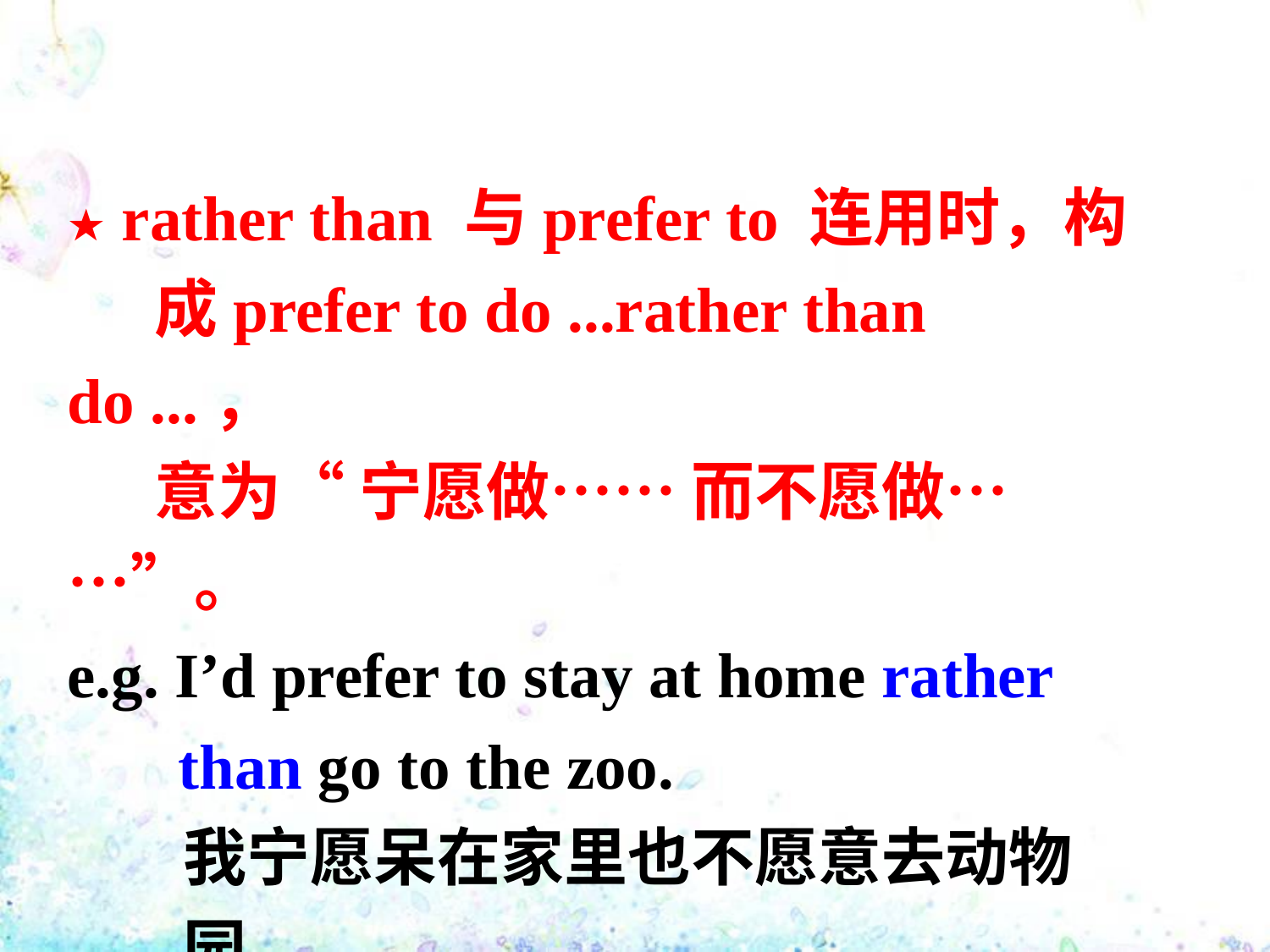

★ rather than 与prefer to 连用时，构
     成prefer to do ...rather than do ...，
     意为“ 宁愿做…… 而不愿做……”。
e.g. I’d prefer to stay at home rather
       than go to the zoo.
       我宁愿呆在家里也不愿意去动物
       园。